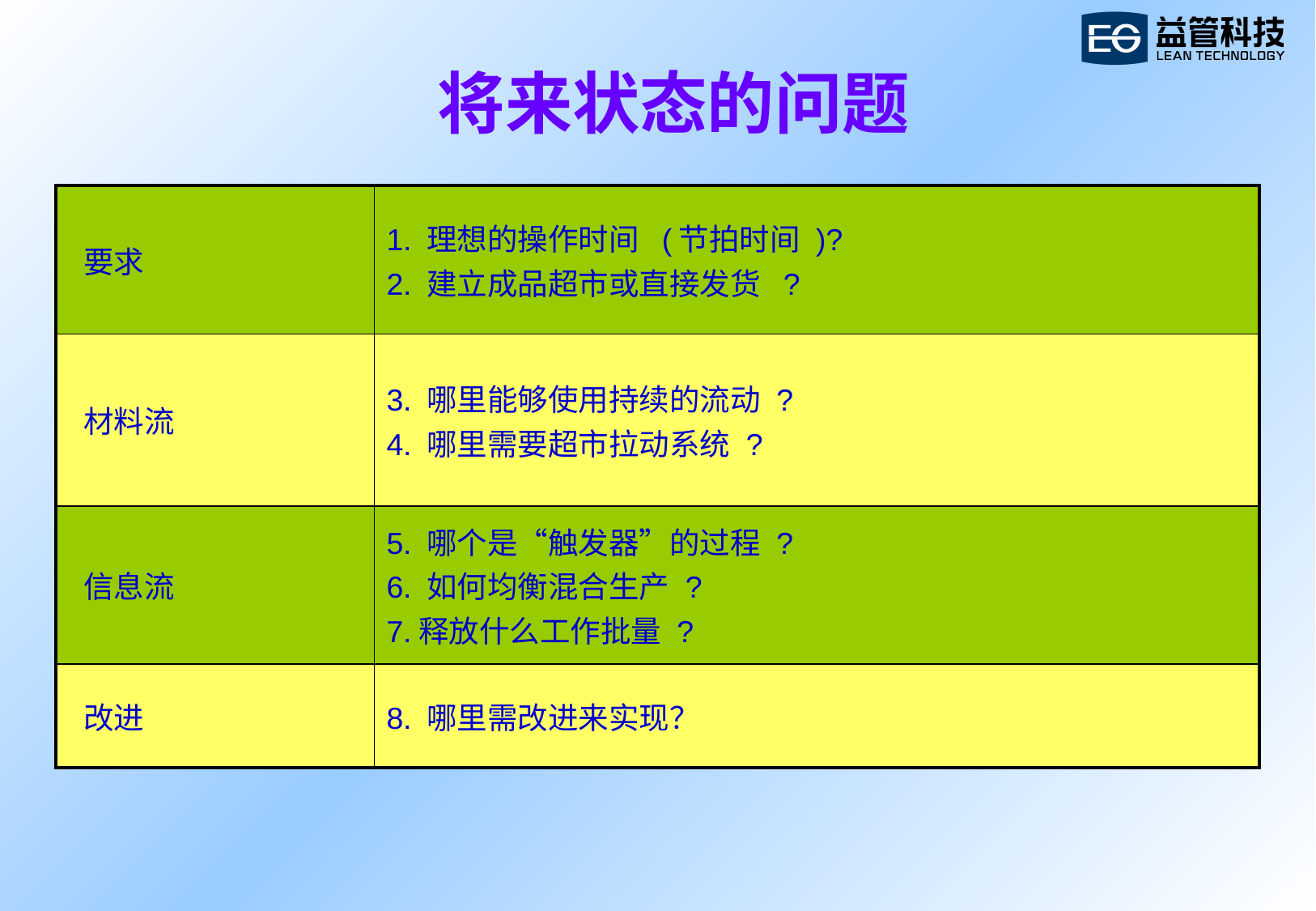

# 将来状态的问题
| 要求 | 1. 理想的操作时间 (节拍时间 )? 2. 建立成品超市或直接发货 ? |
| --- | --- |
| 材料流 | 3. 哪里能够使用持续的流动 ? 4. 哪里需要超市拉动系统 ? |
| 信息流 | 5. 哪个是“触发器”的过程 ? 6. 如何均衡混合生产 ? 7.释放什么工作批量 ? |
| 改进 | 8. 哪里需改进来实现？ |